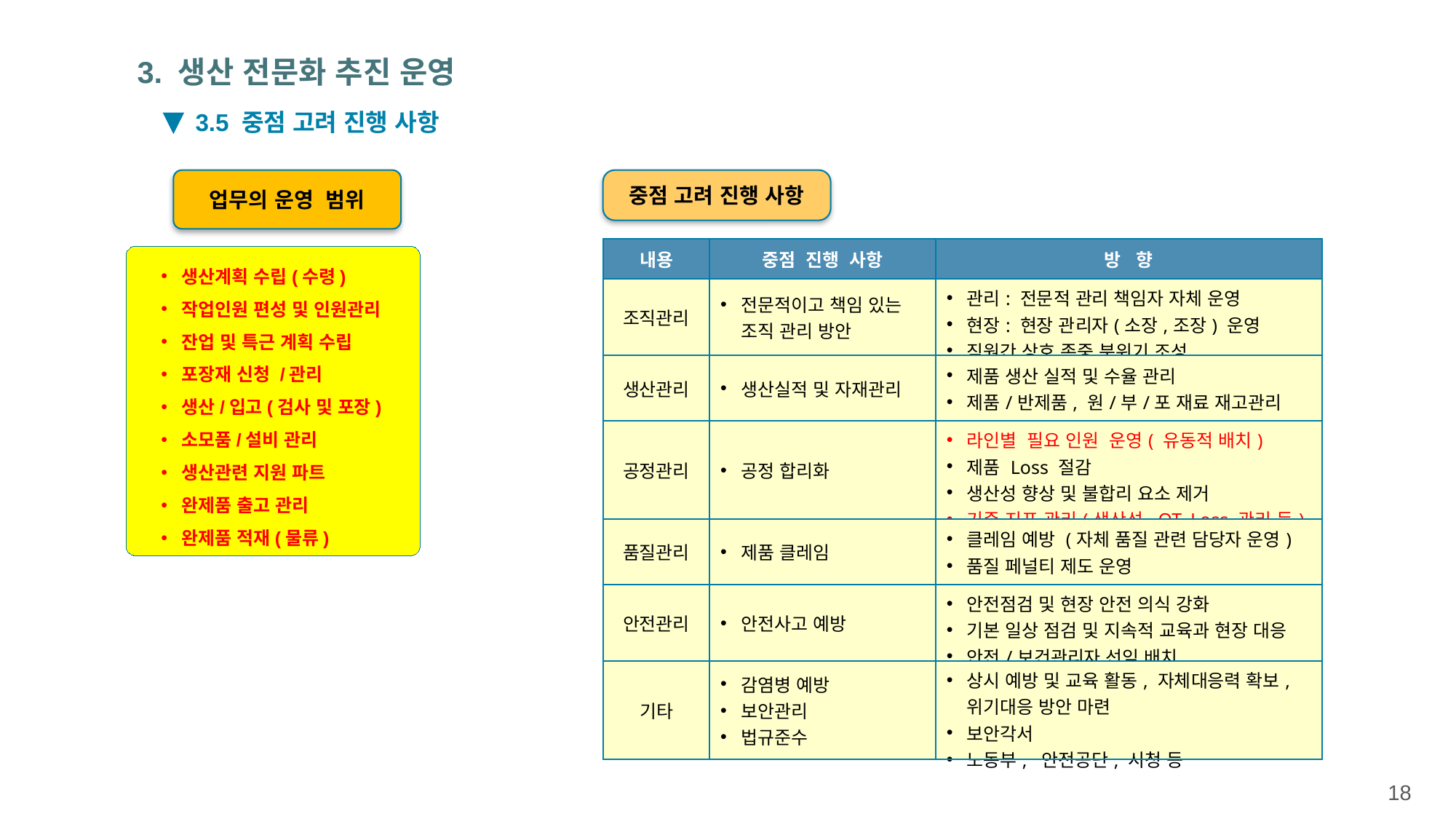

# 3. 생산 전문화 추진 운영
3.5 중점 고려 진행 사항

업무의 운영  범위
중점 고려 진행 사항
| 내용 | 중점 진행 사항 | 방 향 |
| --- | --- | --- |
| 조직관리 | 전문적이고 책임 있는 조직 관리 방안 | 관리: 전문적 관리 책임자 자체 운영 현장: 현장 관리자(소장,조장) 운영 직원간 상호 존중 분위기 조성 |
| 생산관리 | 생산실적 및 자재관리 | 제품 생산 실적 및 수율 관리 제품/반제품, 원/부/포 재료 재고관리 |
| 공정관리 | 공정 합리화 | 라인별 필요 인원 운영( 유동적 배치) 제품 Loss 절감 생산성 향상 및 불합리 요소 제거 기준 지표 관리(생산성, OT, Loss 관리 등) |
| 품질관리 | 제품 클레임 | 클레임 예방 (자체 품질 관련 담당자 운영) 품질 페널티 제도 운영 |
| 안전관리 | 안전사고 예방 | 안전점검 및 현장 안전 의식 강화 기본 일상 점검 및 지속적 교육과 현장 대응 안전/보건관리자 선임 배치 |
| 기타 | 감염병 예방 보안관리 법규준수 | 상시 예방 및 교육 활동, 자체대응력 확보,위기대응 방안 마련 보안각서 노동부, 안전공단, 시청 등 |
생산계획 수립(수령)
작업인원 편성 및 인원관리
잔업 및 특근 계획 수립
포장재 신청 /관리
생산/입고(검사 및 포장)
소모품/설비 관리
생산관련 지원 파트
완제품 출고 관리
완제품 적재(물류)
18